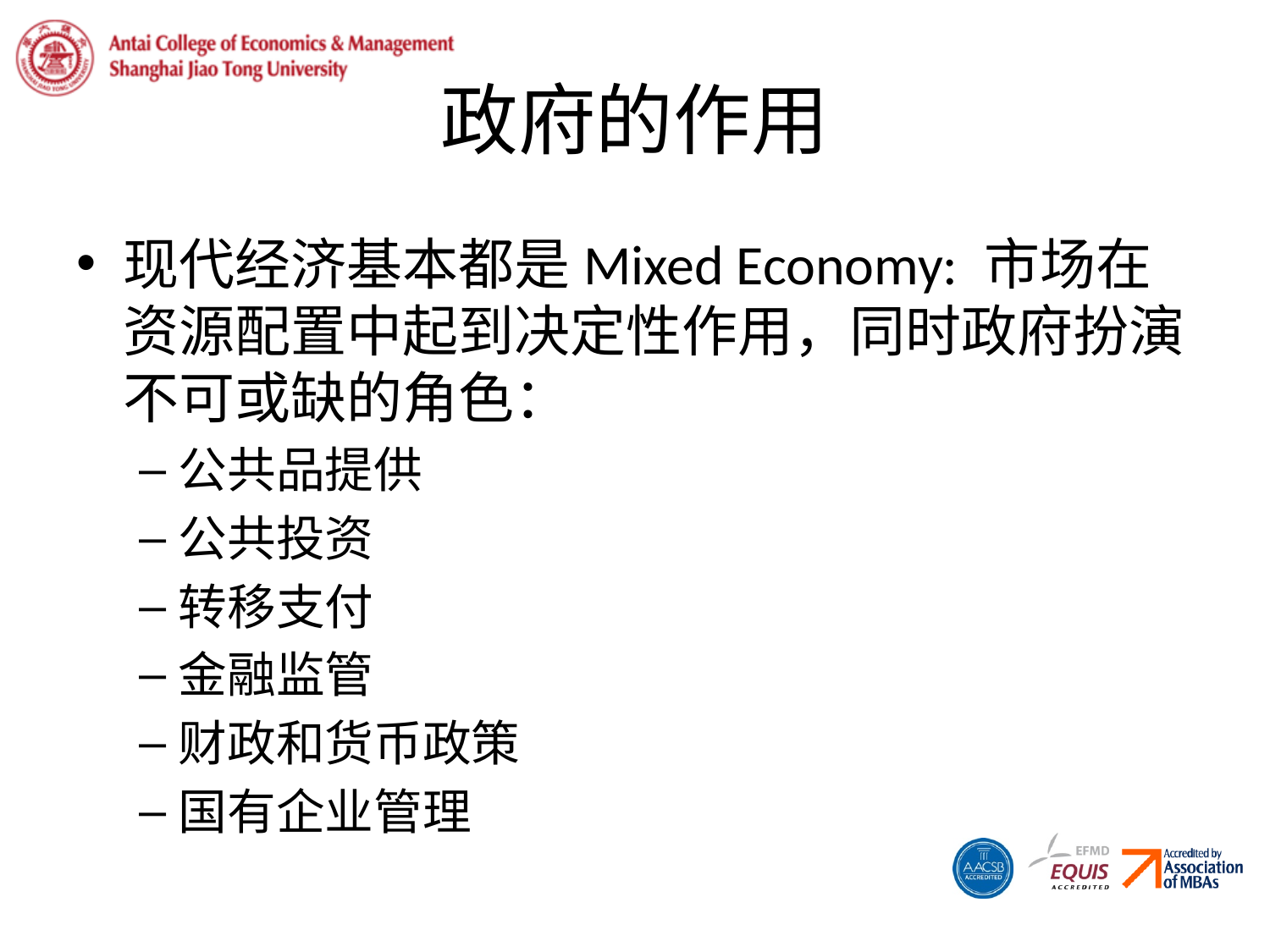

# 政府的作用
现代经济基本都是Mixed Economy: 市场在资源配置中起到决定性作用，同时政府扮演不可或缺的角色：
公共品提供
公共投资
转移支付
金融监管
财政和货币政策
国有企业管理